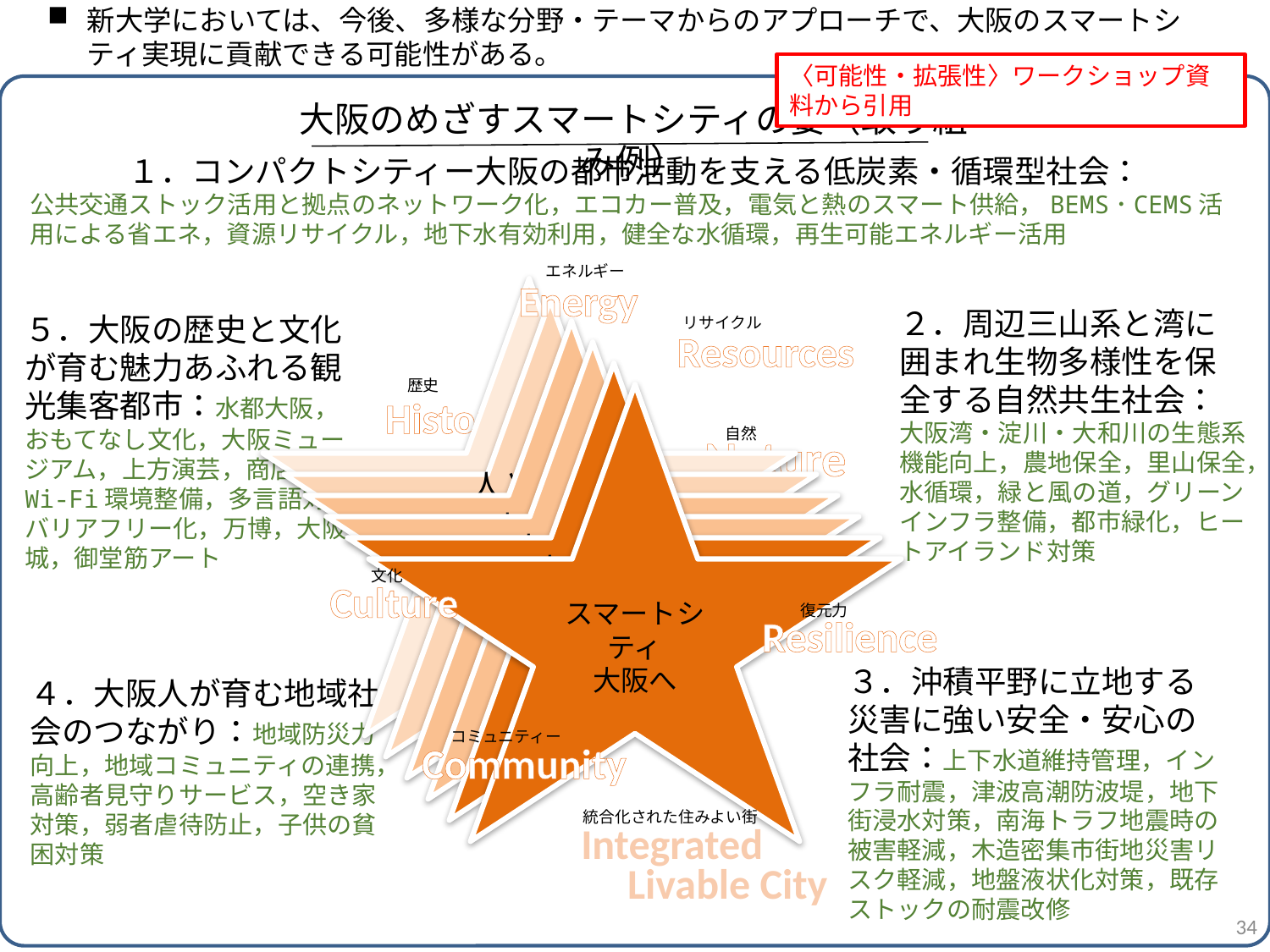

新大学においては、今後、多様な分野・テーマからのアプローチで、大阪のスマートシティ実現に貢献できる可能性がある。
〈可能性・拡張性〉ワークショップ資料から引用

大阪のめざすスマートシティの姿（取り組み例）
１．コンパクトシティー大阪の都市活動を支える低炭素・循環型社会：
公共交通ストック活用と拠点のネットワーク化，エコカー普及，電気と熱のスマート供給，BEMS･CEMS活用による省エネ，資源リサイクル，地下水有効利用，健全な水循環，再生可能エネルギー活用
エネルギー
リサイクル
歴史
自然
文化
復元力
コミュニティー

人と自然の調和がとれた活力ある大阪ｚｚｚｚｚ
人と自然の調和がとれた活力ある大阪
人と自然の調和がとれた活力ある大阪
人と自然の調和がとれた活力ある大阪
スマートシティ
大阪へ
Integrated
Livable City
統合化された住みよい街
Energy
               　　　　　Resources

２．周辺三山系と湾に囲まれ生物多様性を保全する自然共生社会：
大阪湾・淀川・大和川の生態系機能向上，農地保全，里山保全，水循環，緑と風の道，グリーンインフラ整備，都市緑化，ヒートアイランド対策
５．大阪の歴史と文化が育む魅力あふれる観光集客都市：水都大阪，おもてなし文化，大阪ミュージアム，上方演芸，商店街，Wi-Fi環境整備，多言語対応，バリアフリー化，万博，大阪城，御堂筋アート
History
Nature
Communication
Culture
Resilience
３．沖積平野に立地する災害に強い安全・安心の社会：上下水道維持管理，インフラ耐震，津波高潮防波堤，地下街浸水対策，南海トラフ地震時の被害軽減，木造密集市街地災害リスク軽減，地盤液状化対策，既存ストックの耐震改修
４．大阪人が育む地域社会のつながり：地域防災力向上，地域コミュニティの連携，高齢者見守りサービス，空き家対策，弱者虐待防止，子供の貧困対策
Community
34